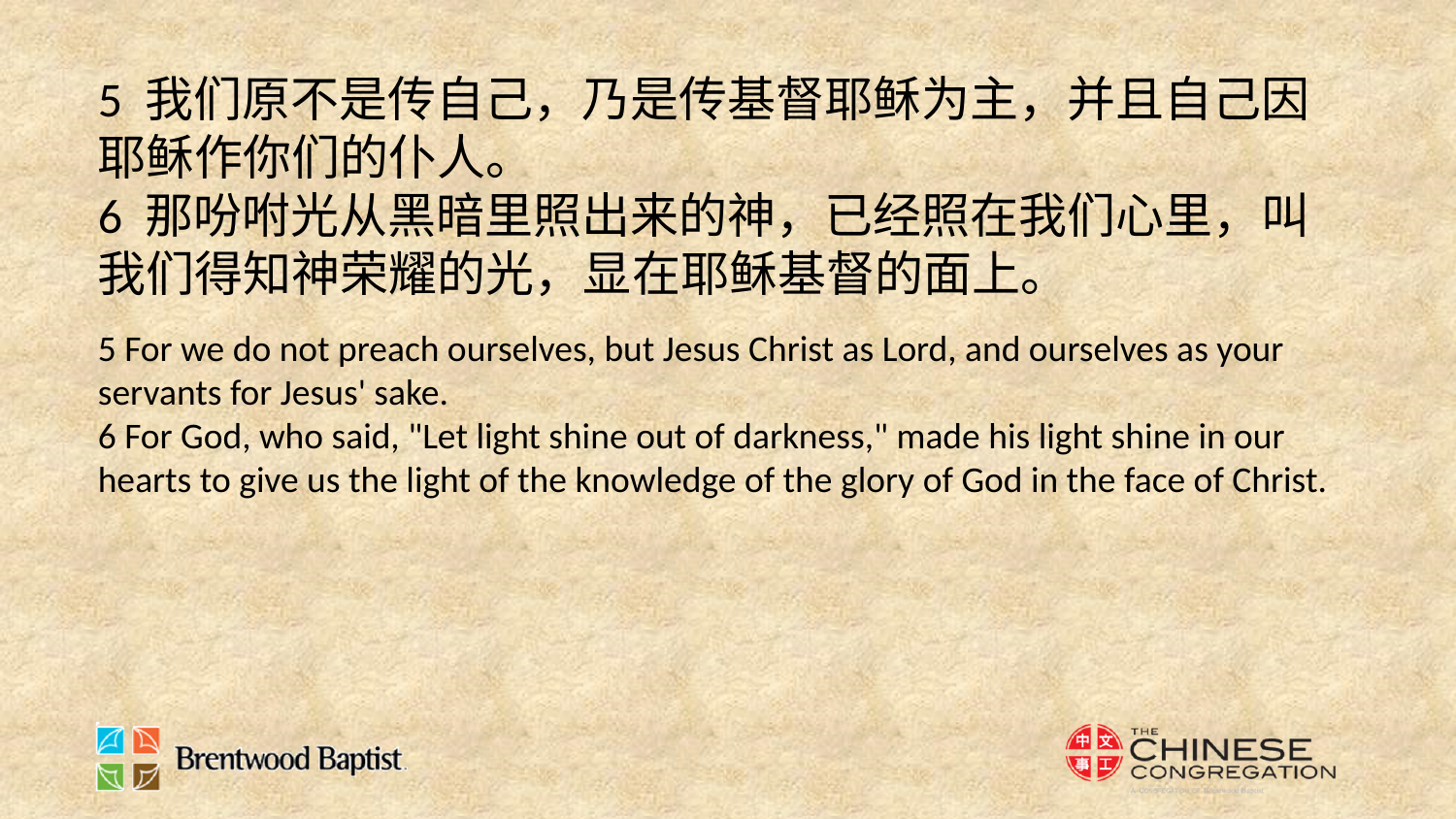

5 我们原不是传自己，乃是传基督耶稣为主，并且自己因耶稣作你们的仆人。
6 那吩咐光从黑暗里照出来的神，已经照在我们心里，叫我们得知神荣耀的光，显在耶稣基督的面上。

5 For we do not preach ourselves, but Jesus Christ as Lord, and ourselves as your servants for Jesus' sake.
6 For God, who said, "Let light shine out of darkness," made his light shine in our hearts to give us the light of the knowledge of the glory of God in the face of Christ.